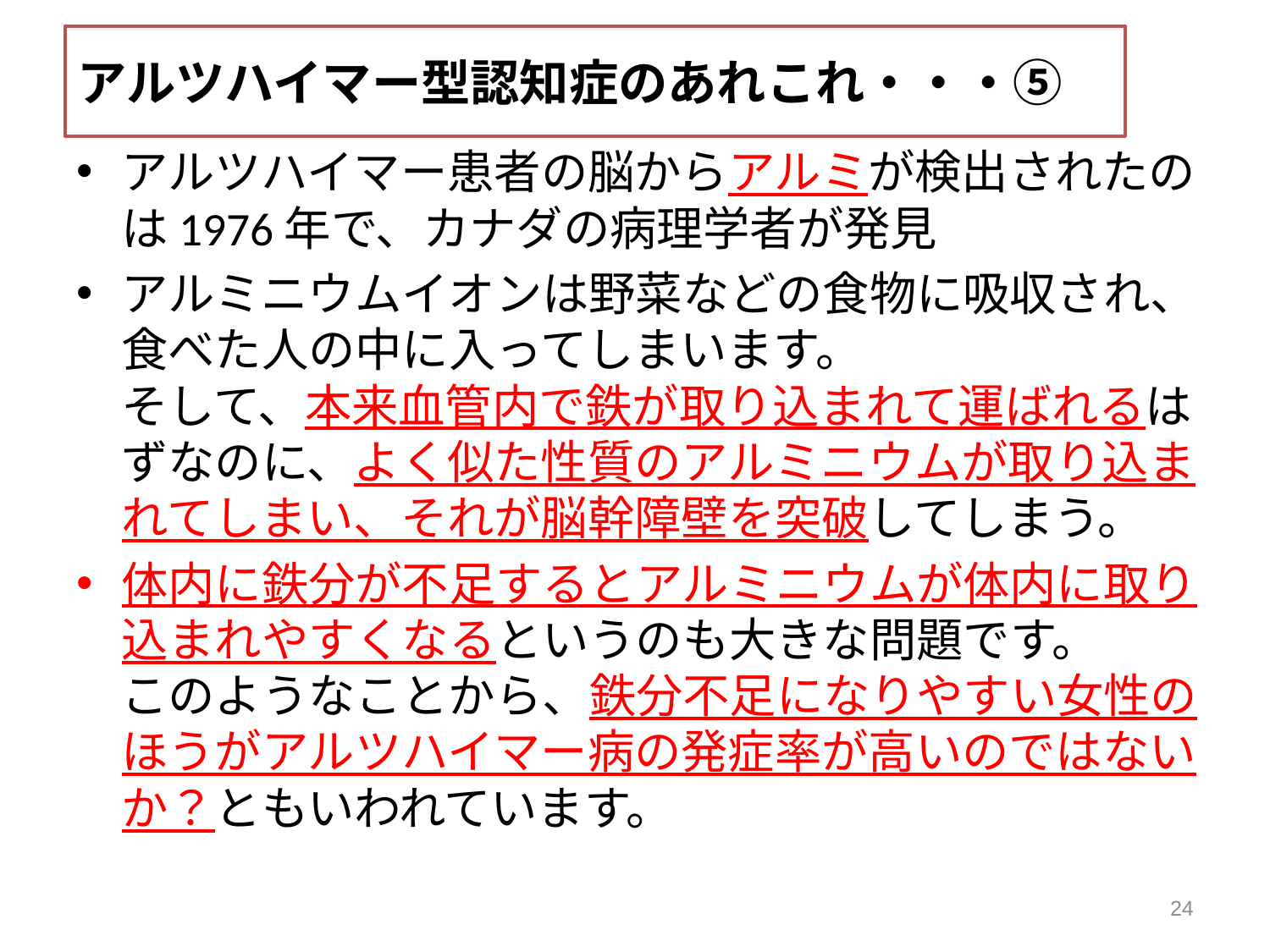

アルツハイマー型認知症のあれこれ・・・⑤
アルツハイマー患者の脳からアルミが検出されたのは1976年で、カナダの病理学者が発見
アルミニウムイオンは野菜などの食物に吸収され、食べた人の中に入ってしまいます。
そして、本来血管内で鉄が取り込まれて運ばれるはずなのに、よく似た性質のアルミニウムが取り込まれてしまい、それが脳幹障壁を突破してしまう。
体内に鉄分が不足するとアルミニウムが体内に取り込まれやすくなるというのも大きな問題です。
このようなことから、鉄分不足になりやすい女性のほうがアルツハイマー病の発症率が高いのではないか？ともいわれています。
24